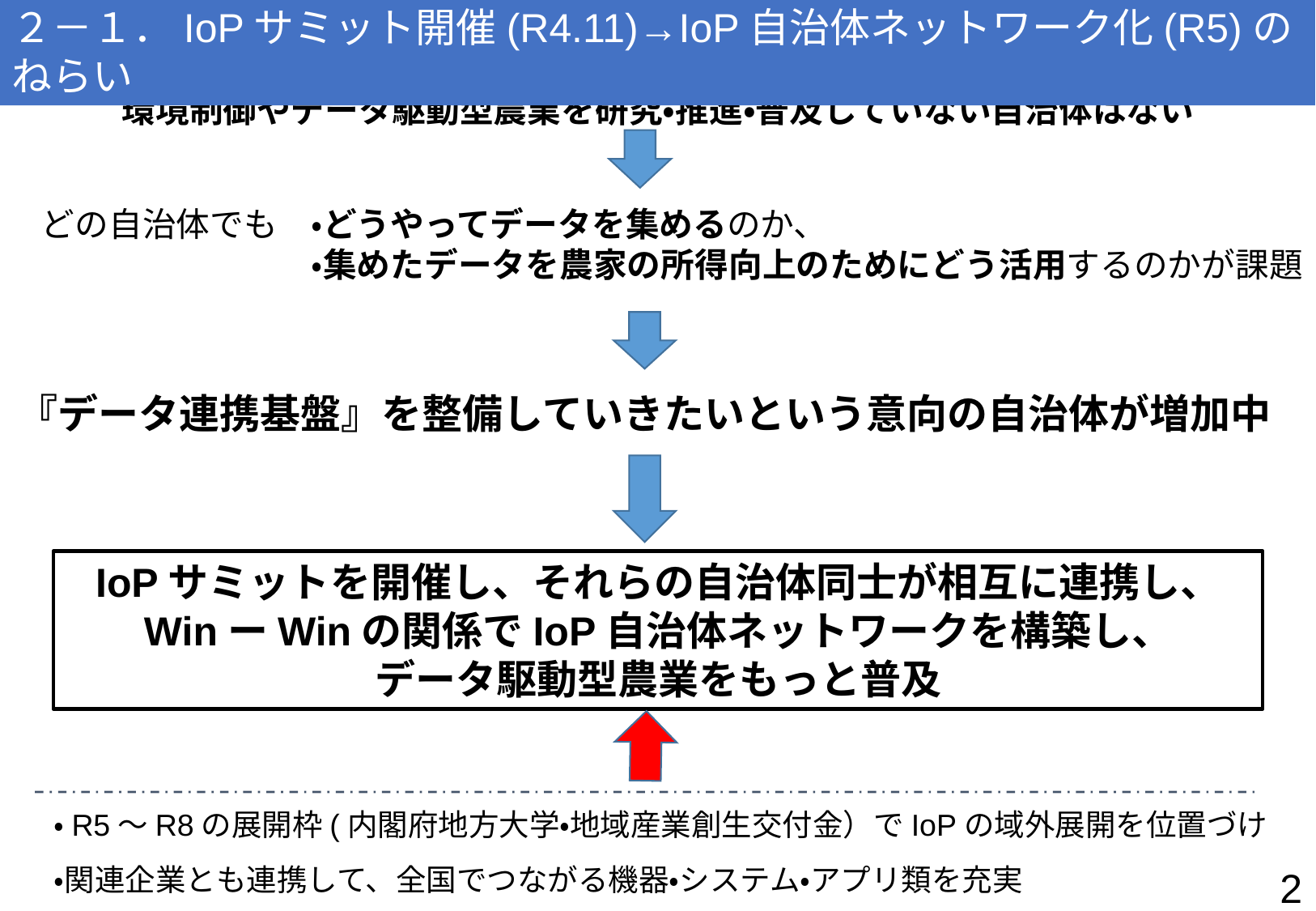

２－１．IoPサミット開催(R4.11)→IoP自治体ネットワーク化(R5)のねらい
環境制御やデータ駆動型農業を研究・推進・普及していない自治体はない

どの自治体でも　・どうやってデータを集めるのか、
　　　　　　　　・集めたデータを農家の所得向上のためにどう活用するのかが課題

『データ連携基盤』を整備していきたいという意向の自治体が増加中

IoPサミットを開催し、それらの自治体同士が相互に連携し、
WinーWinの関係でIoP自治体ネットワークを構築し、
データ駆動型農業をもっと普及

・R5～R8の展開枠(内閣府地方大学・地域産業創生交付金）でIoPの域外展開を位置づけ

・関連企業とも連携して、全国でつながる機器・システム・アプリ類を充実
2